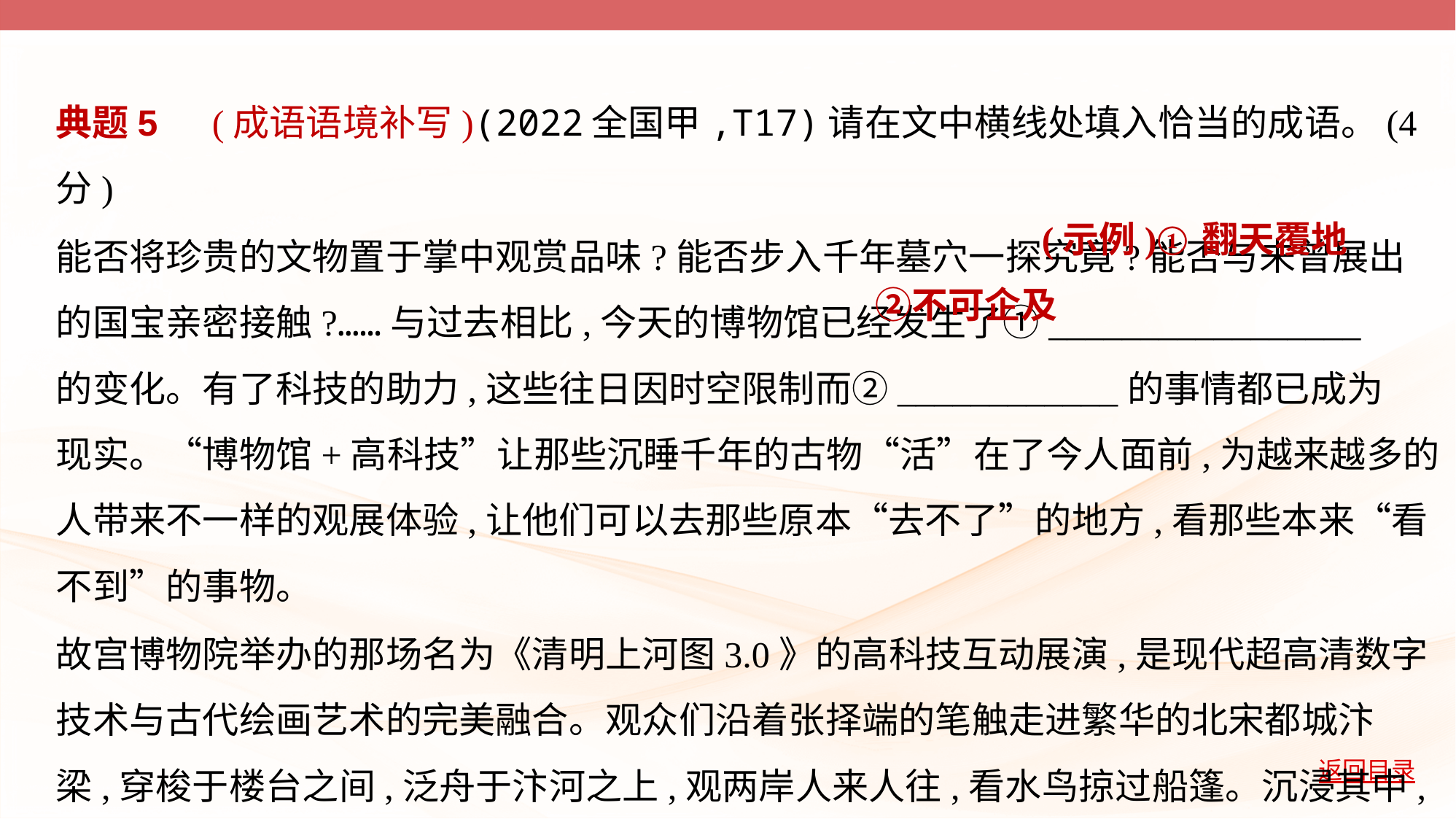

典题5　(成语语境补写)(2022全国甲,T17)请在文中横线处填入恰当的成语。(4分)
能否将珍贵的文物置于掌中观赏品味?能否步入千年墓穴一探究竟?能否与未曾展出
的国宝亲密接触?……与过去相比,今天的博物馆已经发生了①_________________
的变化。有了科技的助力,这些往日因时空限制而②____________的事情都已成为
现实。“博物馆+高科技”让那些沉睡千年的古物“活”在了今人面前,为越来越多的
人带来不一样的观展体验,让他们可以去那些原本“去不了”的地方,看那些本来“看
不到”的事物。
故宫博物院举办的那场名为《清明上河图3.0》的高科技互动展演,是现代超高清数字
技术与古代绘画艺术的完美融合。观众们沿着张择端的笔触走进繁华的北宋都城汴
梁,穿梭于楼台之间,泛舟于汴河之上,观两岸人来人往,看水鸟掠过船篷。沉浸其中,确
    (示例)①翻天覆地
　②不可企及